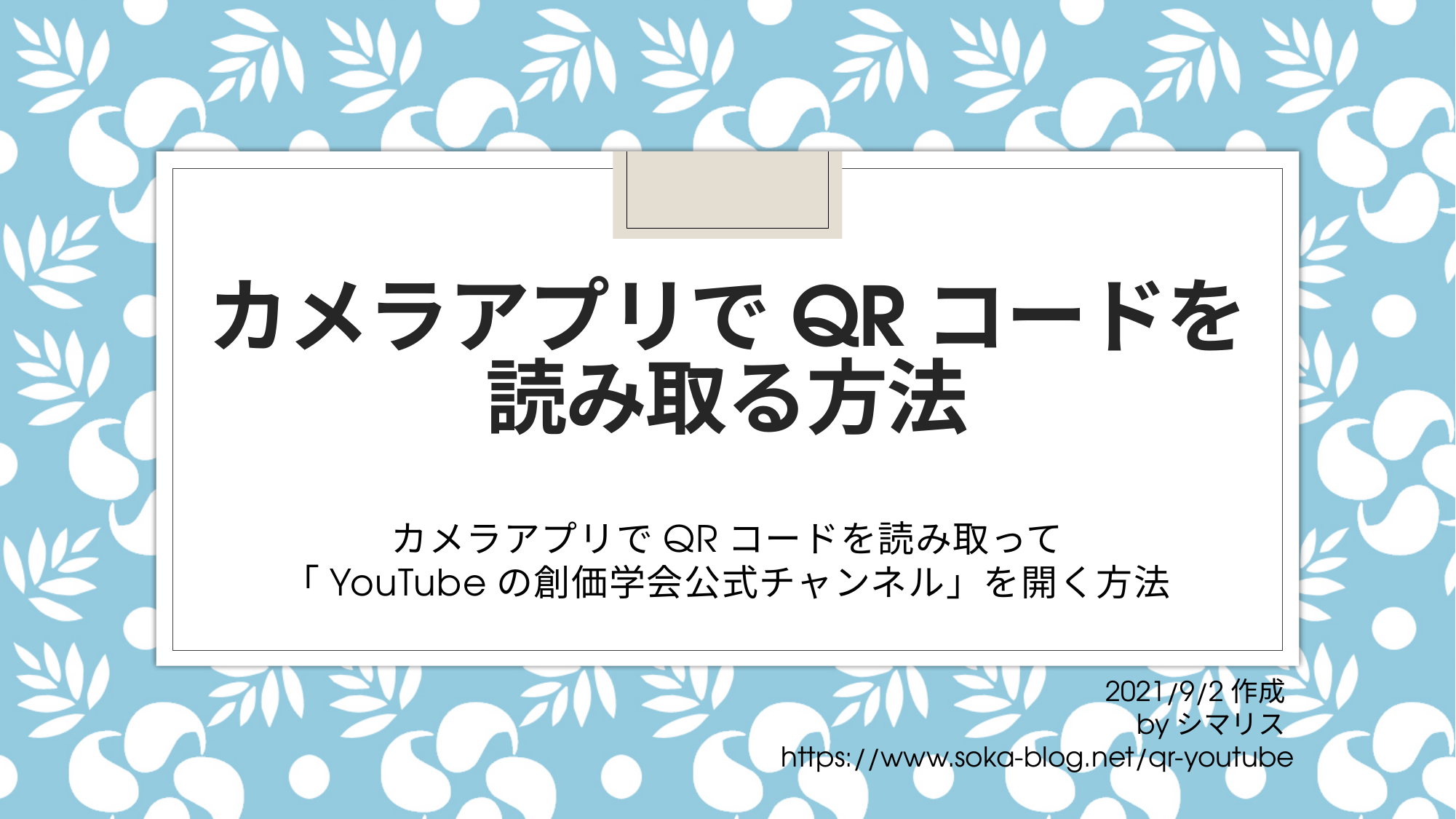

# カメラアプリでQRコードを読み取る方法
カメラアプリでQRコードを読み取って
「YouTubeの創価学会公式チャンネル」を開く方法
2021/9/2作成
byシマリス
https://www.soka-blog.net/qr-youtube